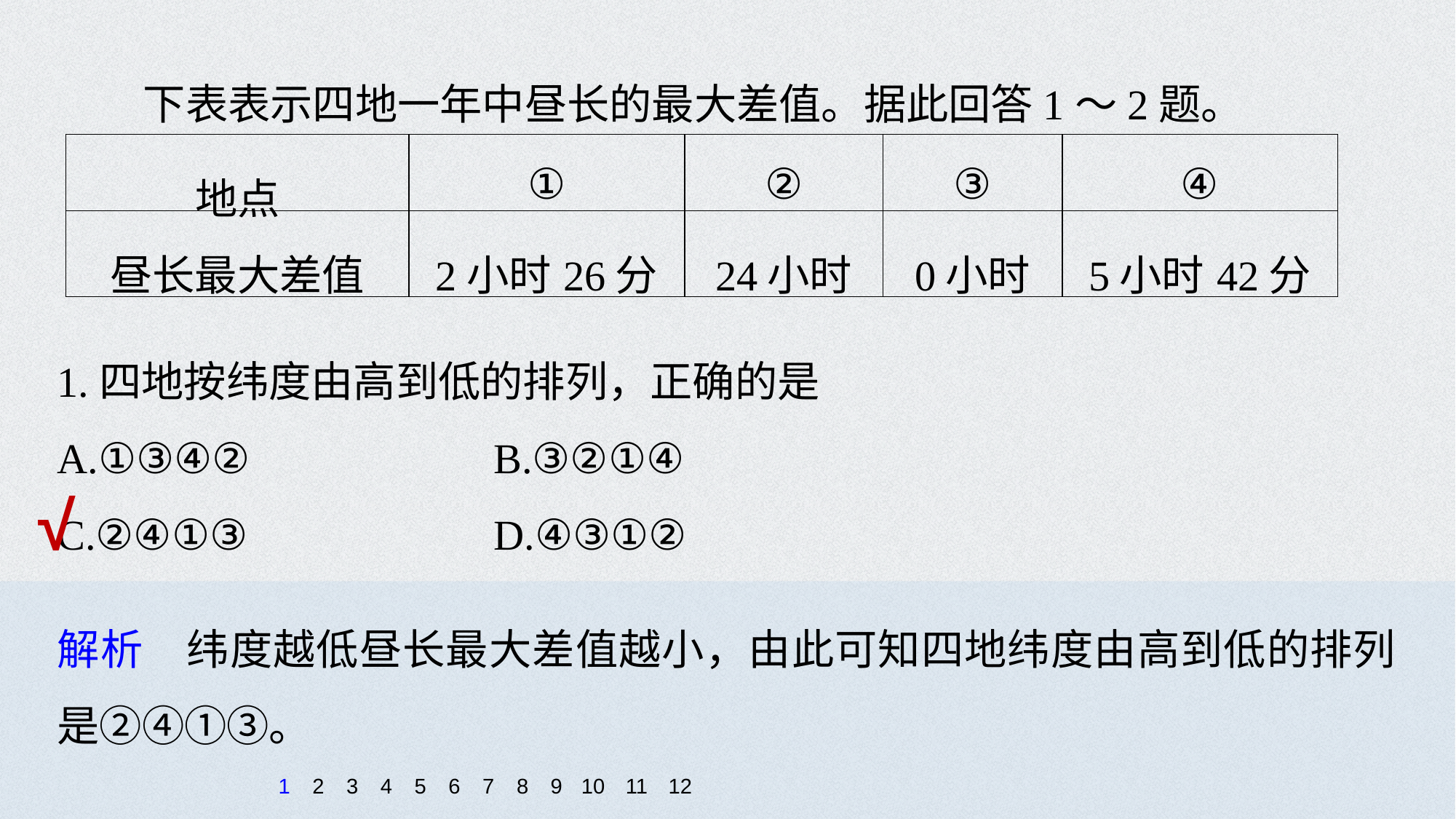

下表表示四地一年中昼长的最大差值。据此回答1～2题。
| 地点 | ① | ② | ③ | ④ |
| --- | --- | --- | --- | --- |
| 昼长最大差值 | 2小时26分 | 24小时 | 0小时 | 5小时42分 |
1.四地按纬度由高到低的排列，正确的是
A.①③④②  			B.③②①④
C.②④①③  			D.④③①②
√
解析　纬度越低昼长最大差值越小，由此可知四地纬度由高到低的排列是②④①③。
1
2
3
4
5
6
7
8
9
10
11
12